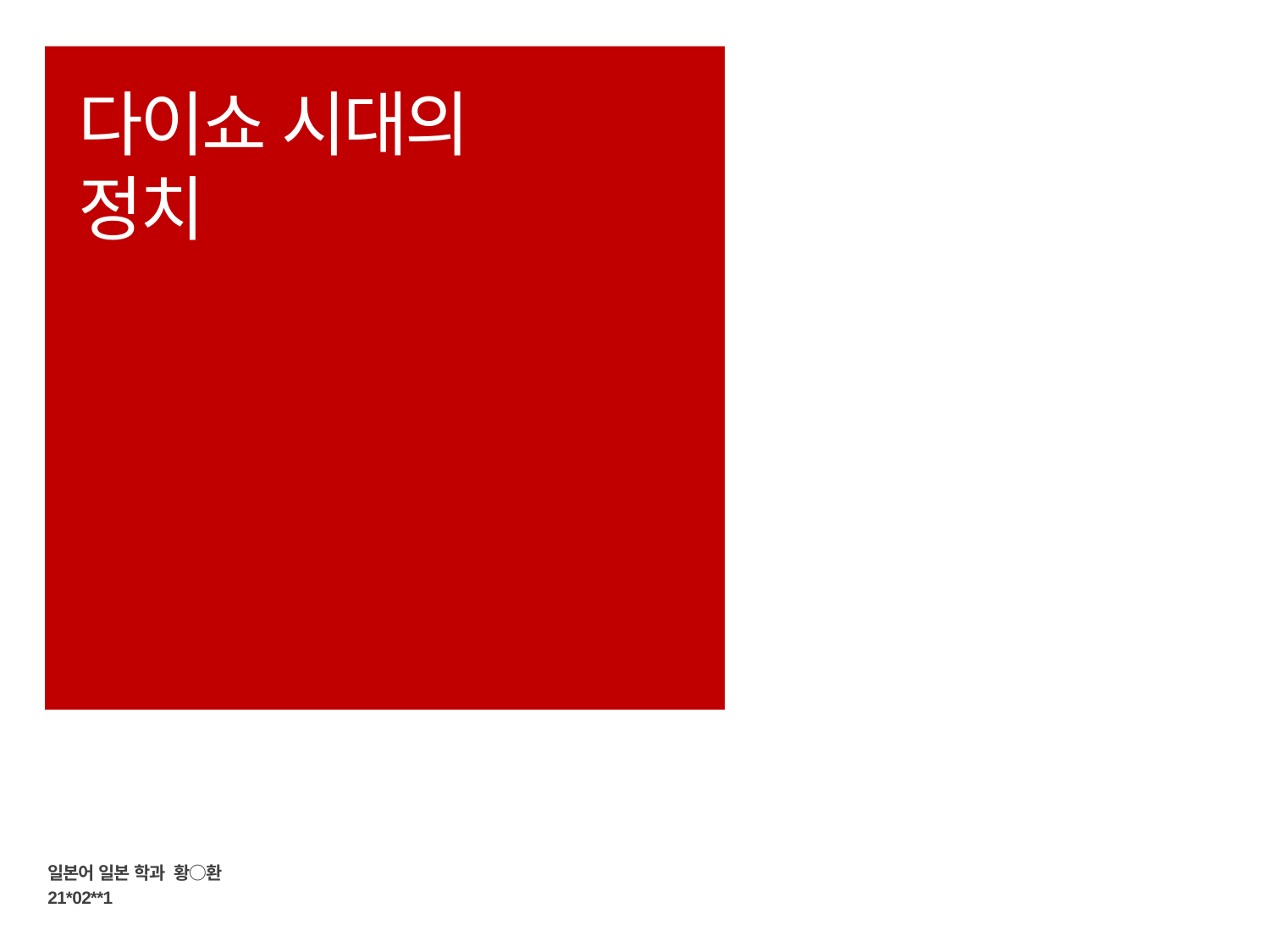

# 다이쇼 시대의 정치
일본어 일본 학과  황○환
21*02**1